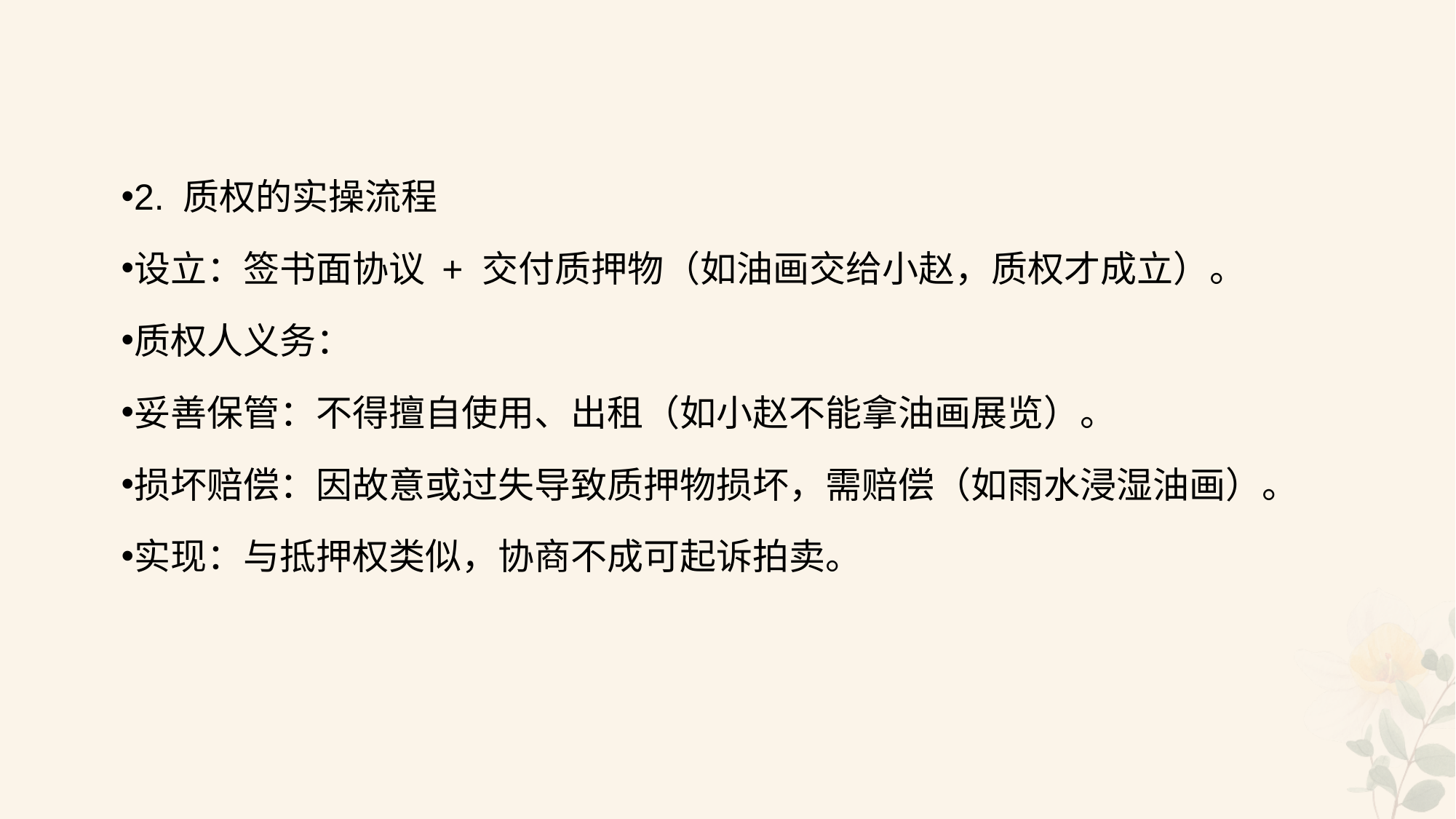

#
2. 质权的实操流程
设立：签书面协议 + 交付质押物（如油画交给小赵，质权才成立）。
质权人义务：
妥善保管：不得擅自使用、出租（如小赵不能拿油画展览）。
损坏赔偿：因故意或过失导致质押物损坏，需赔偿（如雨水浸湿油画）。
实现：与抵押权类似，协商不成可起诉拍卖。